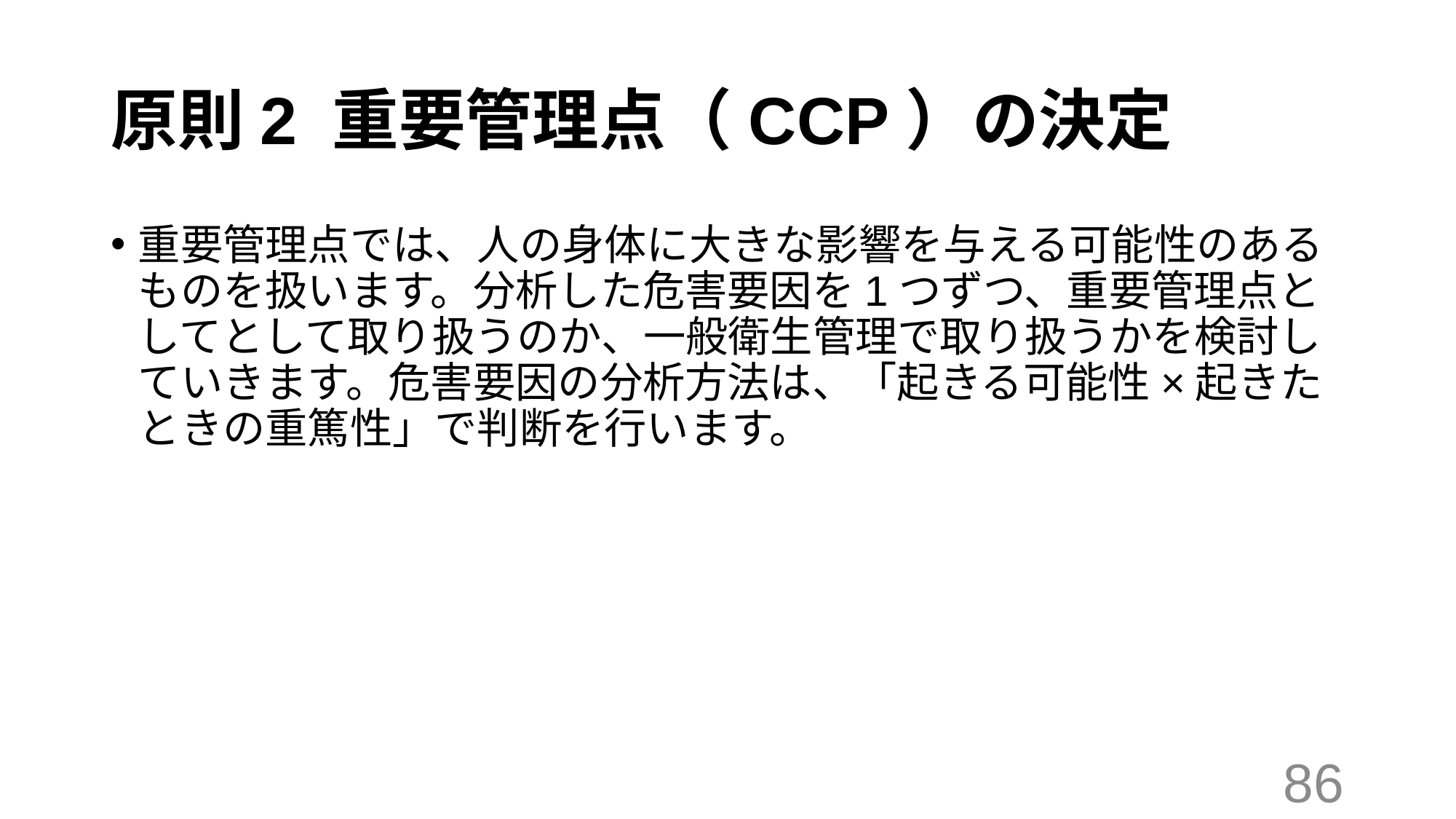

# 原則2 重要管理点（CCP）の決定
重要管理点では、人の身体に大きな影響を与える可能性のあるものを扱います。分析した危害要因を1つずつ、重要管理点としてとして取り扱うのか、一般衛生管理で取り扱うかを検討していきます。危害要因の分析方法は、「起きる可能性×起きたときの重篤性」で判断を行います。

86